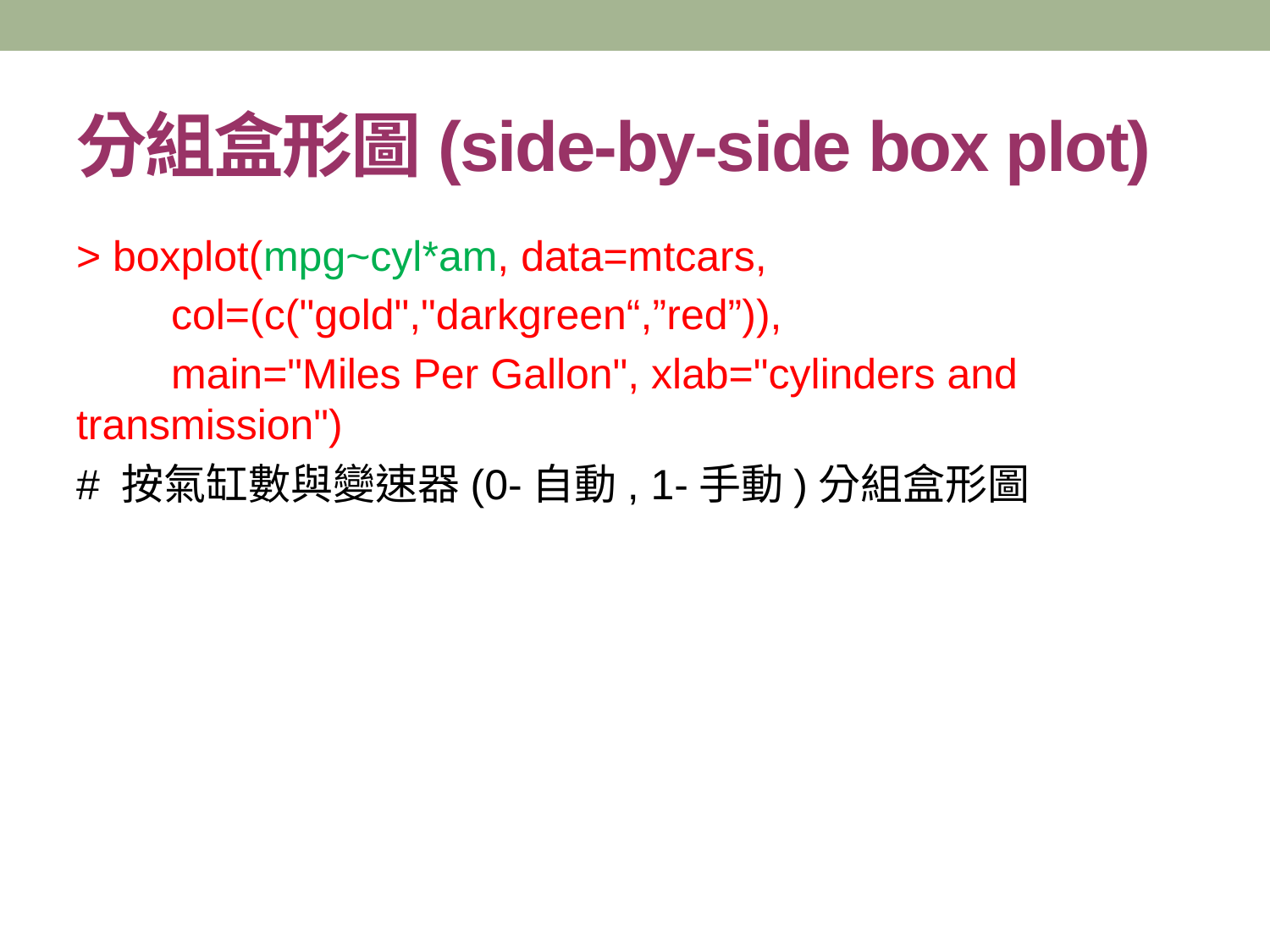

# 分組盒形圖(side-by-side box plot)
> boxplot(mpg~cyl*am, data=mtcars,
        col=(c("gold","darkgreen“,”red”)),
        main="Miles Per Gallon", xlab="cylinders and transmission")
# 按氣缸數與變速器(0-自動, 1-手動)分組盒形圖